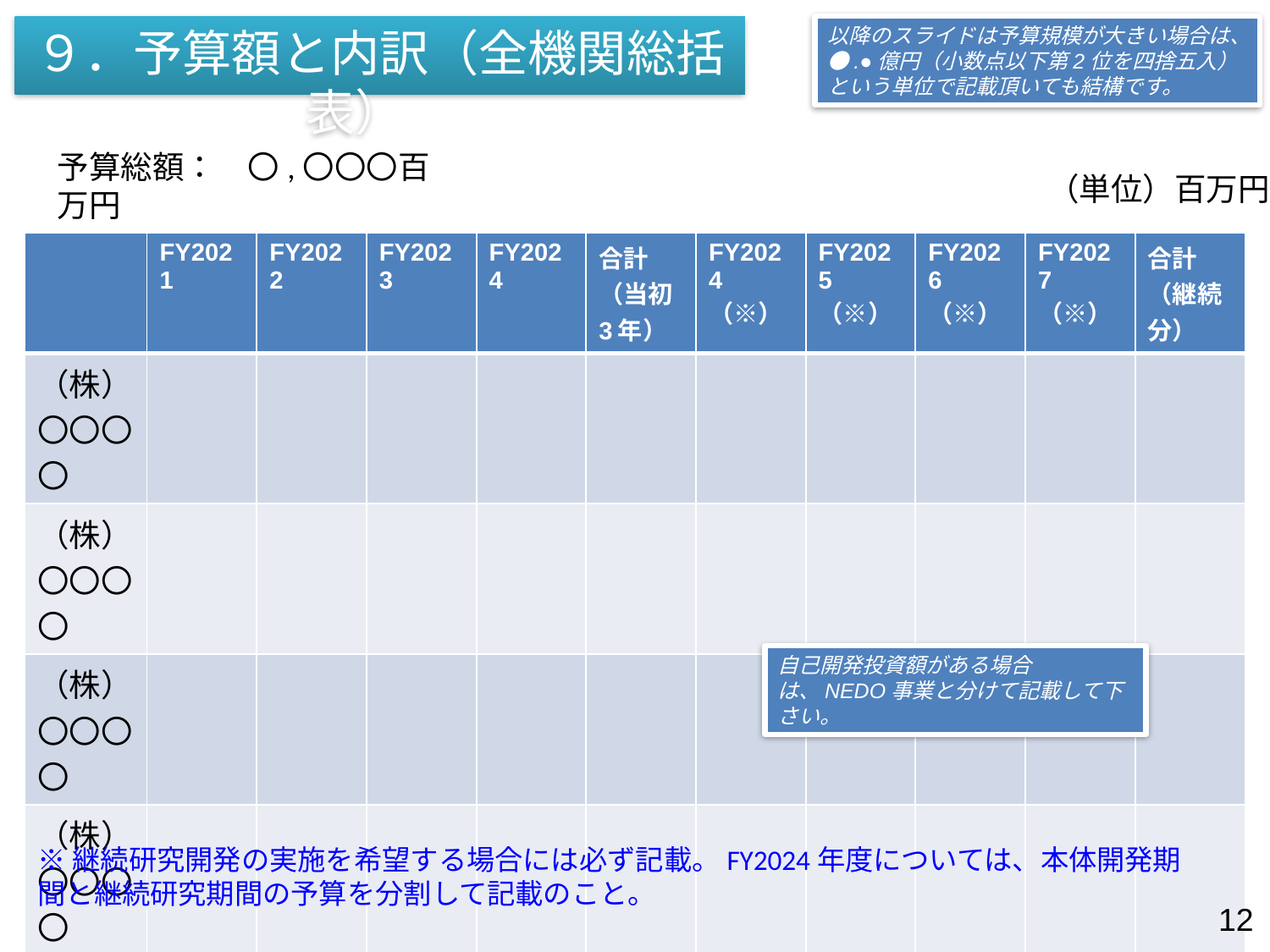

９．予算額と内訳（全機関総括表）
以降のスライドは予算規模が大きい場合は、●.●億円（小数点以下第2位を四捨五入）という単位で記載頂いても結構です。
予算総額：　〇,〇〇〇百万円
（単位）百万円
|  | FY2021 | FY2022 | FY2023 | FY2024 | 合計 （当初3年） | FY2024 （※） | FY2025 （※） | FY2026 （※） | FY2027 （※） | 合計 （継続分） |
| --- | --- | --- | --- | --- | --- | --- | --- | --- | --- | --- |
| （株）〇〇〇〇 |  |  |  |  |  |  |  |  |  |  |
| （株）〇〇〇〇 |  |  |  |  |  |  |  |  |  |  |
| （株）〇〇〇〇 |  |  |  |  |  |  |  |  |  |  |
| （株）〇〇〇〇 （再委託先） |  |  |  |  |  |  |  |  |  |  |
| 合計 |  |  |  |  |  |  |  |  |  |  |
自己開発投資額がある場合は、NEDO事業と分けて記載して下さい。
※継続研究開発の実施を希望する場合には必ず記載。FY2024年度については、本体開発期間と継続研究期間の予算を分割して記載のこと。
12